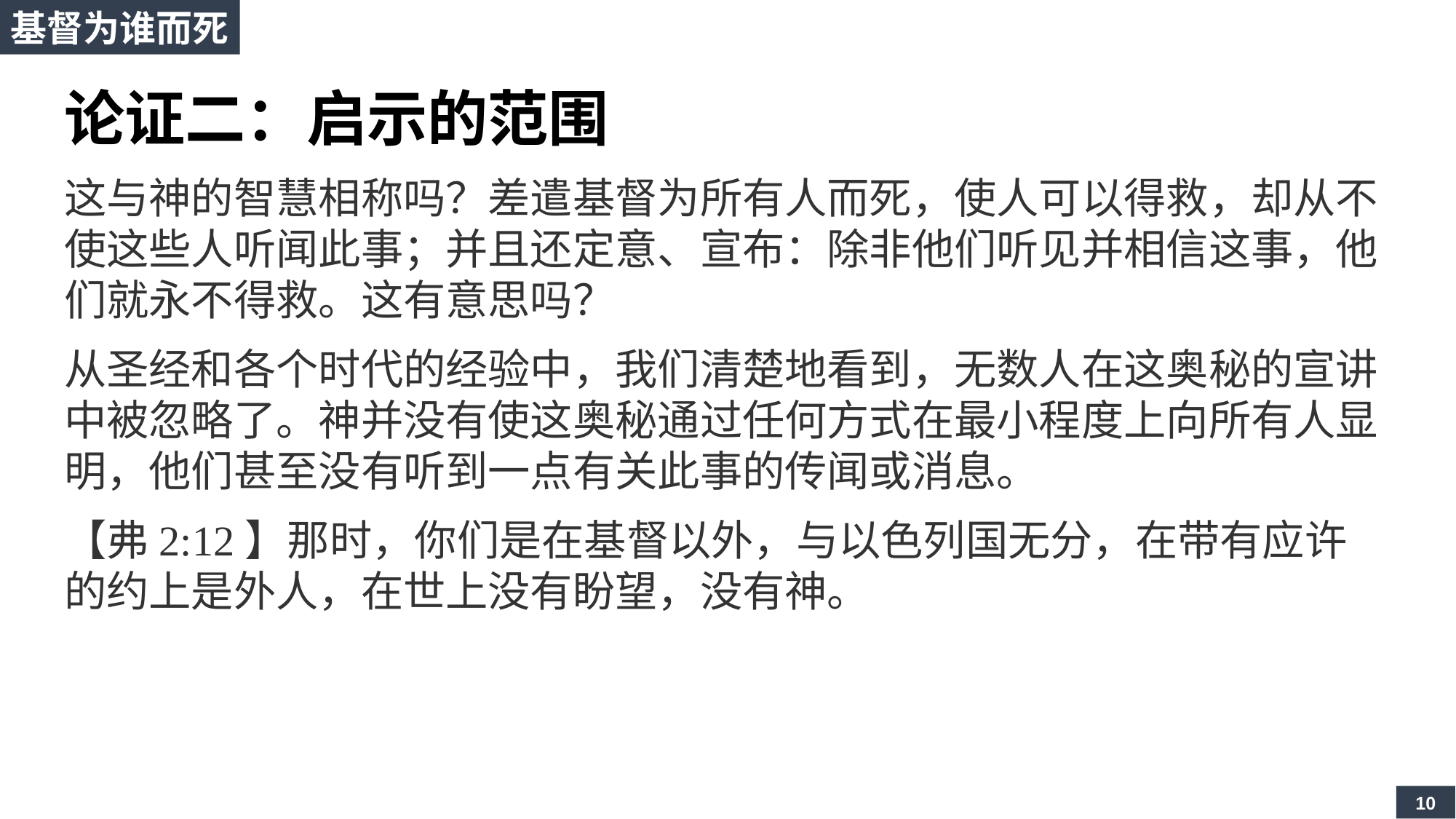

基督为谁而死
论证二：启示的范围
这与神的智慧相称吗？差遣基督为所有人而死，使人可以得救，却从不使这些人听闻此事；并且还定意、宣布：除非他们听见并相信这事，他们就永不得救。这有意思吗？
从圣经和各个时代的经验中，我们清楚地看到，无数人在这奥秘的宣讲中被忽略了。神并没有使这奥秘通过任何方式在最小程度上向所有人显明，他们甚至没有听到一点有关此事的传闻或消息。
【弗2:12】那时，你们是在基督以外，与以色列国无分，在带有应许的约上是外人，在世上没有盼望，没有神。
10